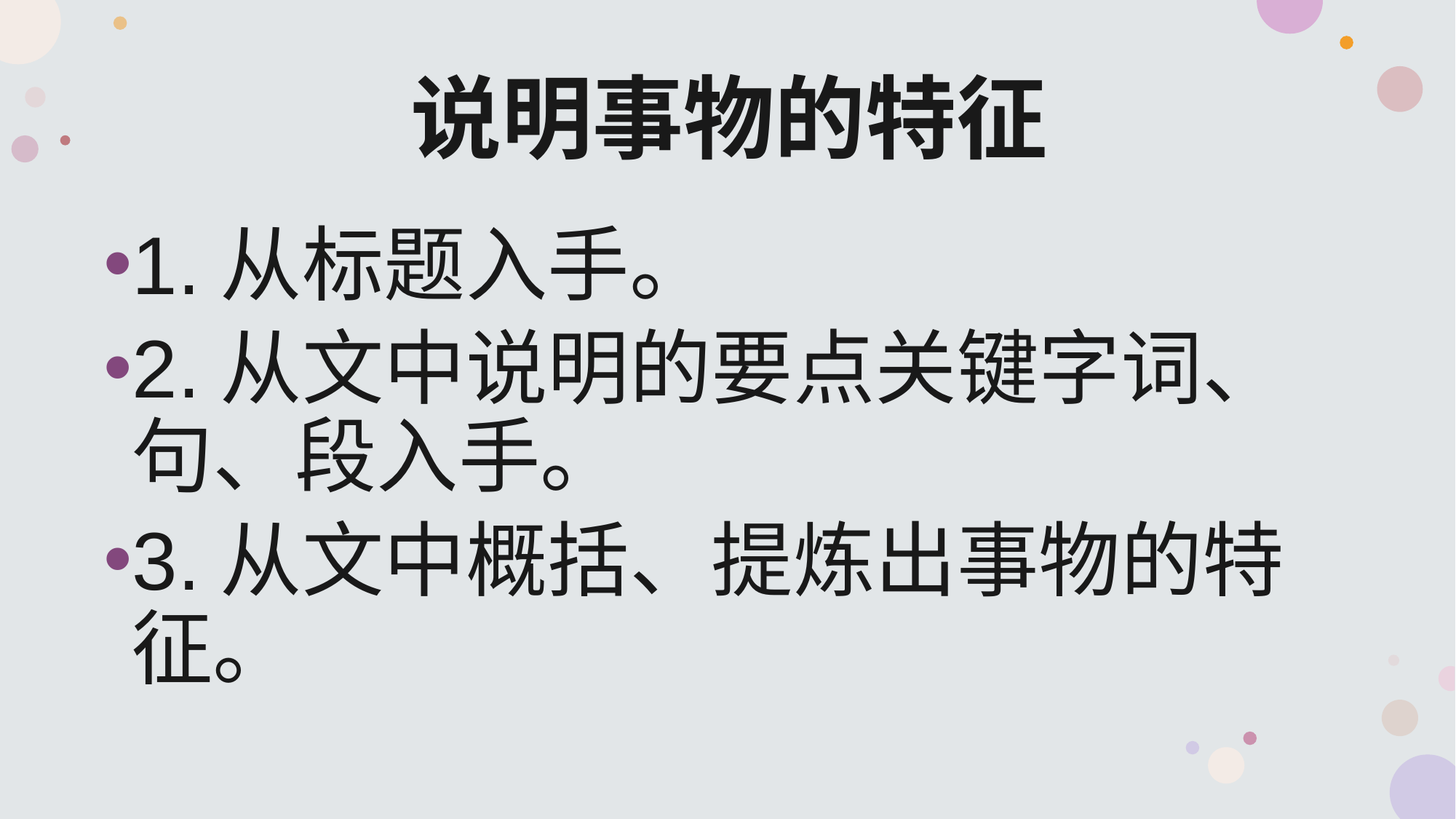

# 说明事物的特征
1.从标题入手。
2.从文中说明的要点关键字词、句、段入手。
3.从文中概括、提炼出事物的特征。